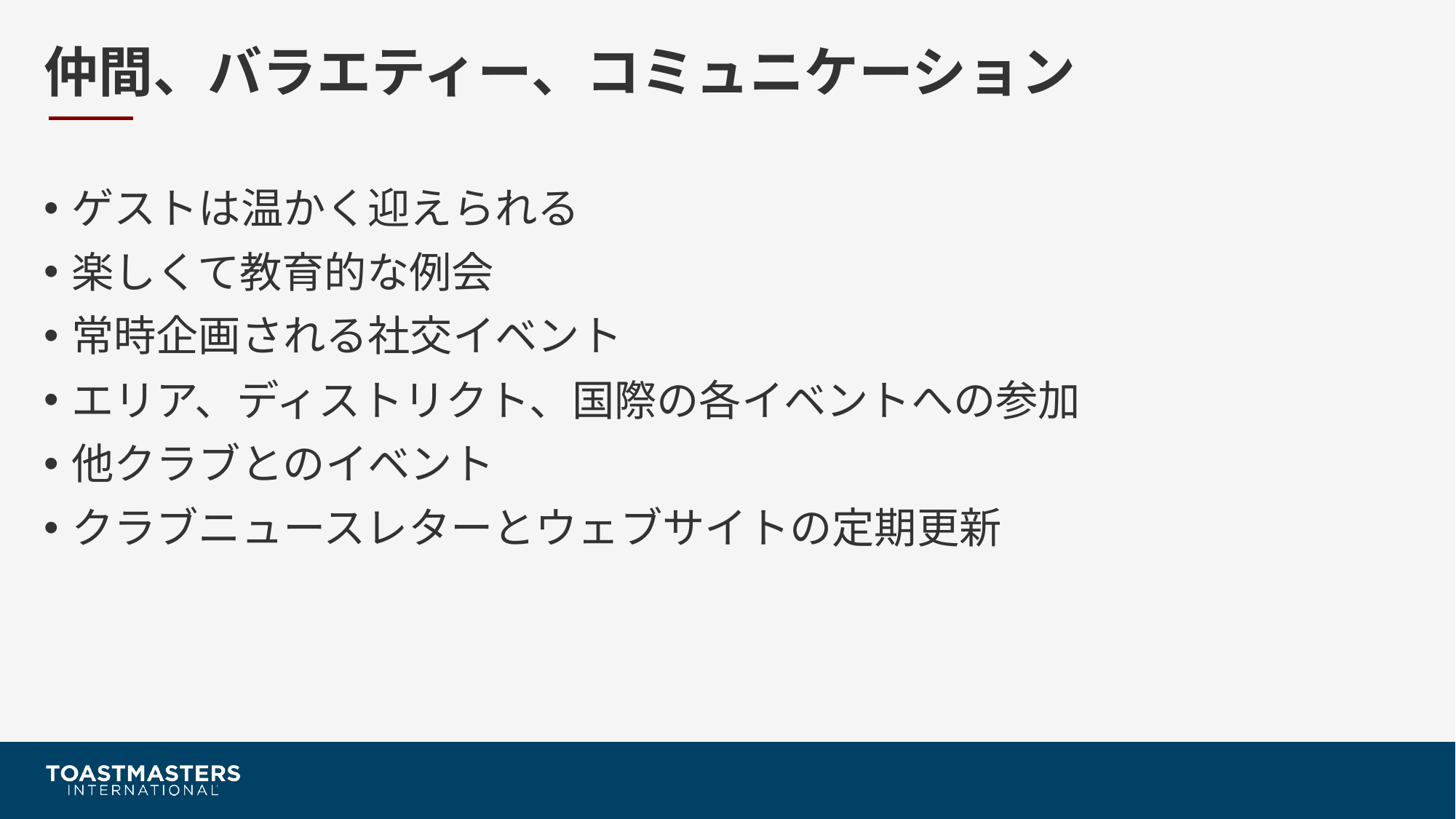

# 仲間、バラエティー、コミュニケーション
ゲストは温かく迎えられる
楽しくて教育的な例会
常時企画される社交イベント
エリア、ディストリクト、国際の各イベントへの参加
他クラブとのイベント
クラブニュースレターとウェブサイトの定期更新